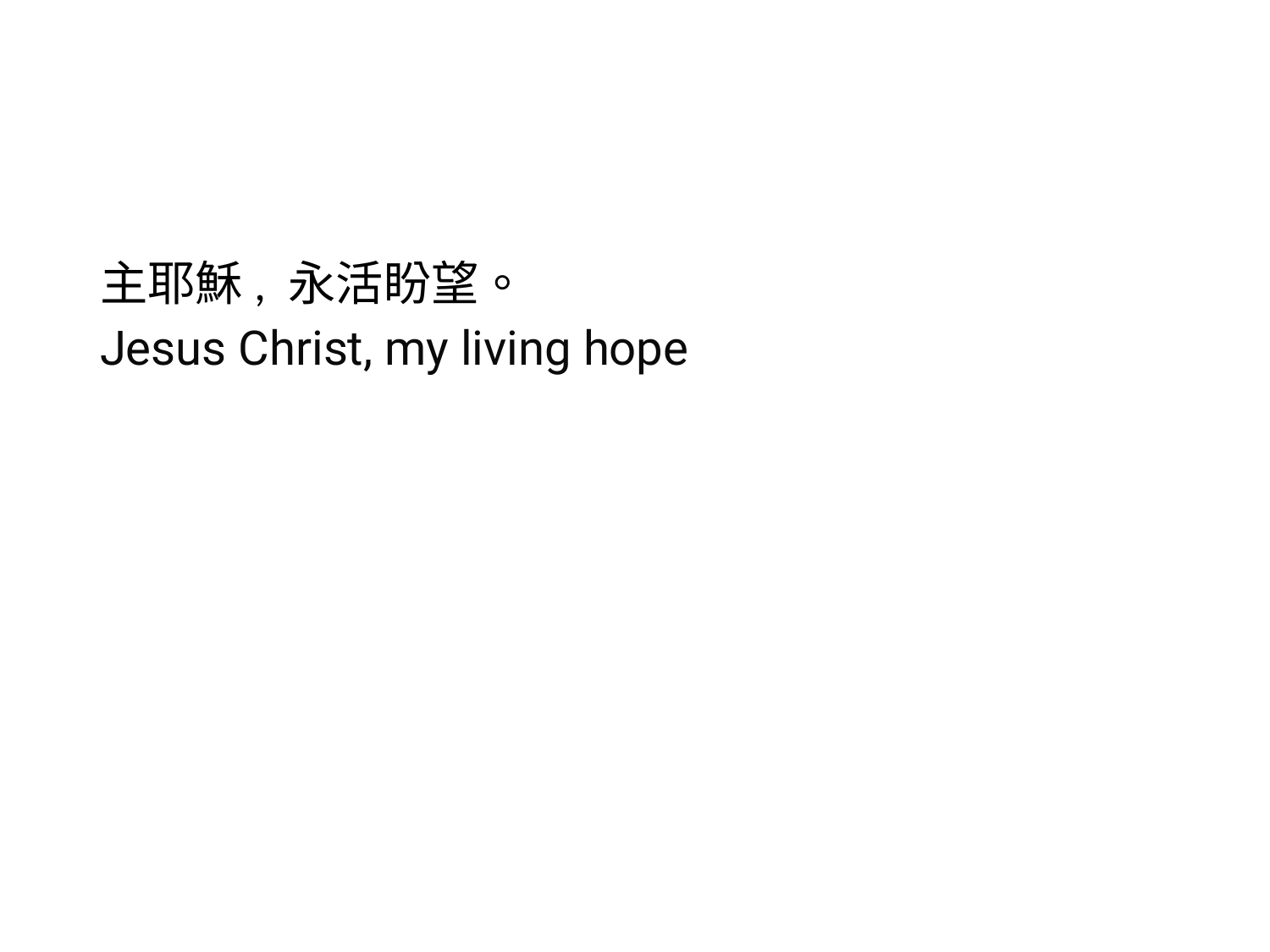

#
主耶穌, 永活盼望。
Jesus Christ, my living hope